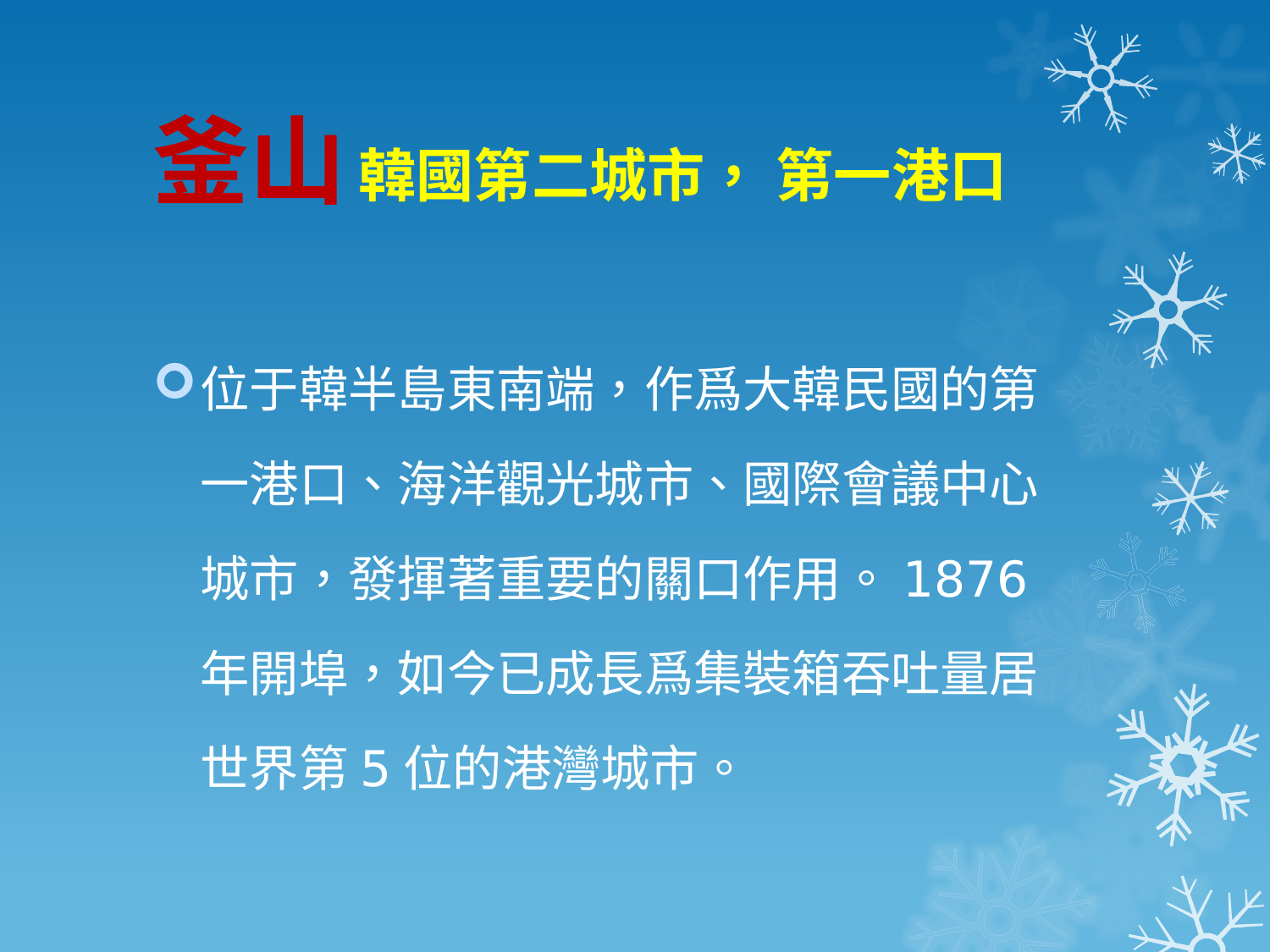

# 釜山 韓國第二城市， 第一港口

位于韓半島東南端，作爲大韓民國的第一港口、海洋觀光城市、國際會議中心城市，發揮著重要的關口作用。1876年開埠，如今已成長爲集裝箱吞吐量居世界第5位的港灣城市。